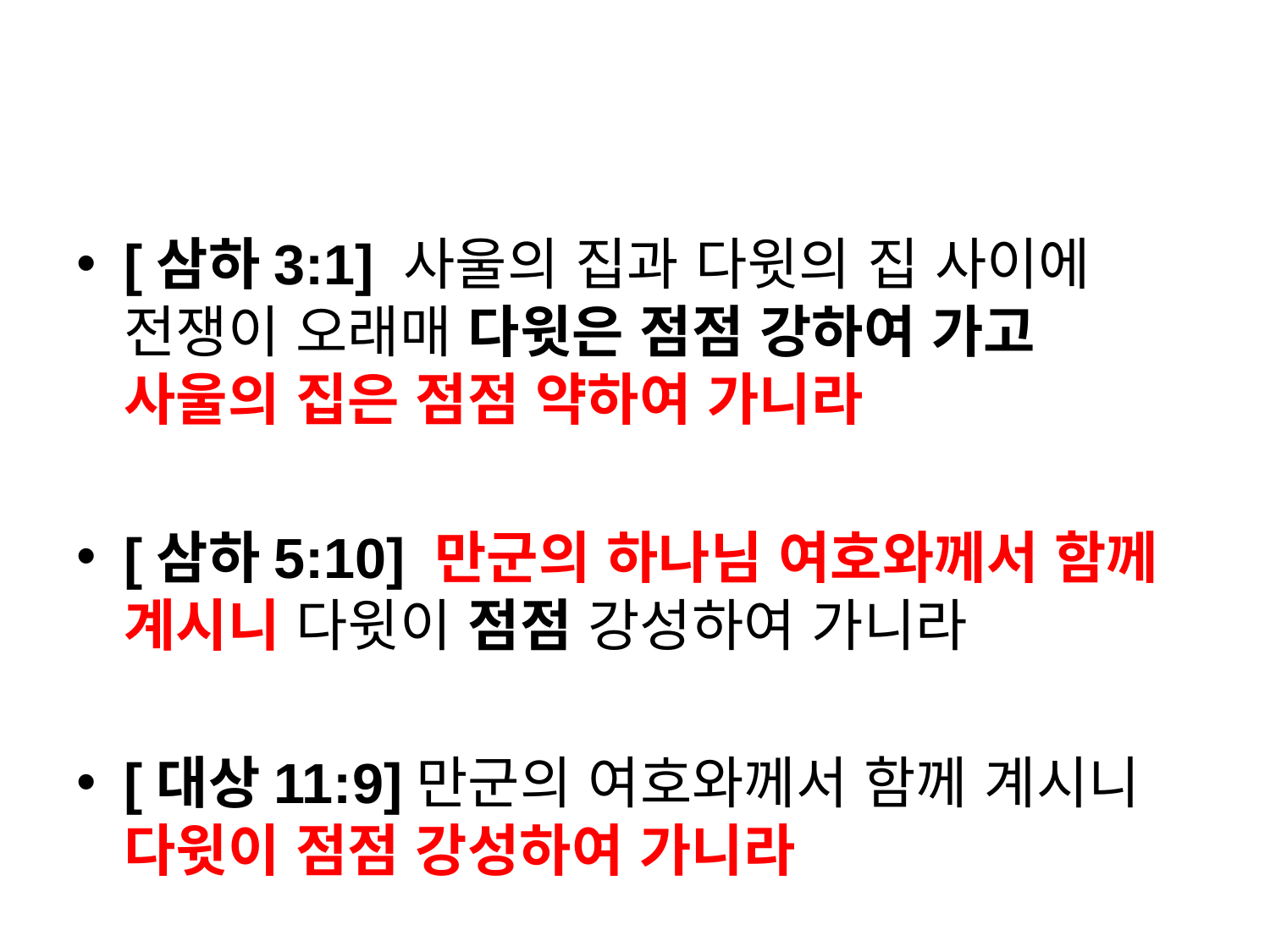

#
[삼하3:1] 사울의 집과 다윗의 집 사이에 전쟁이 오래매 다윗은 점점 강하여 가고 사울의 집은 점점 약하여 가니라

[삼하5:10] 만군의 하나님 여호와께서 함께 계시니 다윗이 점점 강성하여 가니라

[대상11:9]만군의 여호와께서 함께 계시니 다윗이 점점 강성하여 가니라